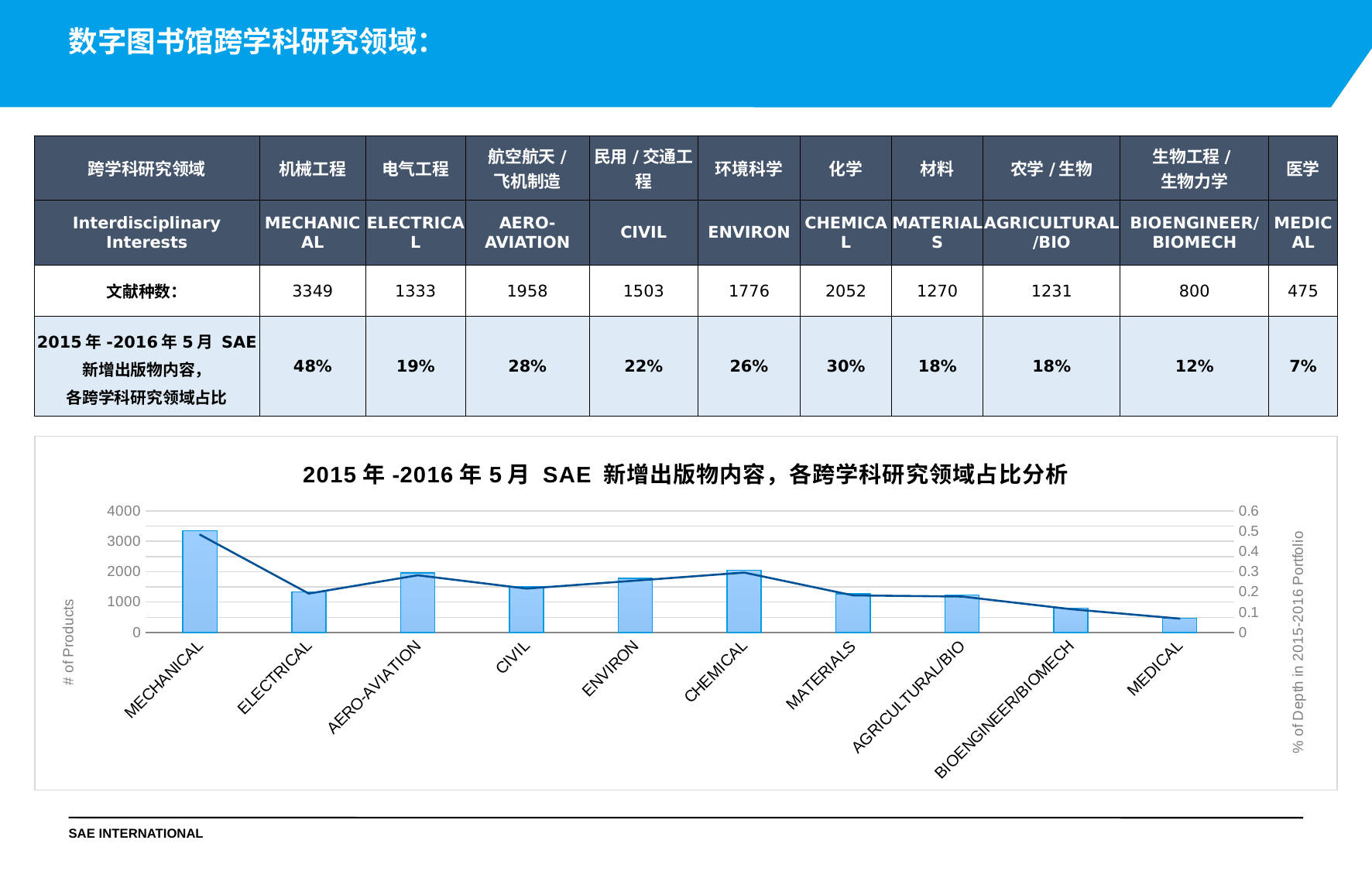

数字图书馆跨学科研究领域：
| 跨学科研究领域 | 机械工程 | 电气工程 | 航空航天/ 飞机制造 | 民用/交通工程 | 环境科学 | 化学 | 材料 | 农学/生物 | 生物工程/ 生物力学 | 医学 |
| --- | --- | --- | --- | --- | --- | --- | --- | --- | --- | --- |
| Interdisciplinary Interests | MECHANICAL | ELECTRICAL | AERO-AVIATION | CIVIL | ENVIRON | CHEMICAL | MATERIALS | AGRICULTURAL/BIO | BIOENGINEER/BIOMECH | MEDICAL |
| 文献种数： | 3349 | 1333 | 1958 | 1503 | 1776 | 2052 | 1270 | 1231 | 800 | 475 |
| 2015年-2016年5月 SAE 新增出版物内容， 各跨学科研究领域占比 | 48% | 19% | 28% | 22% | 26% | 30% | 18% | 18% | 12% | 7% |

### Chart: 2015年-2016年5月 SAE 新增出版物内容，各跨学科研究领域占比分析

| Category |  |  |
|---|---|---|
| MECHANICAL | 3349.0 | 0.482634385358121 |
| ELECTRICAL | 1333.0 | 0.192102608445021 |
| AERO-AVIATION | 1958.0 | 0.282173223807466 |
| CIVIL | 1503.0 | 0.216601815823606 |
| ENVIRON | 1776.0 | 0.255944660613921 |
| CHEMICAL | 2052.0 | 0.295719844357977 |
| MATERIALS | 1270.0 | 0.183023490416487 |
| AGRICULTURAL/BIO | 1231.0 | 0.177403084017871 |
| BIOENGINEER/BIOMECH | 800.0 | 0.115290387663929 |
| MEDICAL | 475.0 | 0.0684536676754576 |